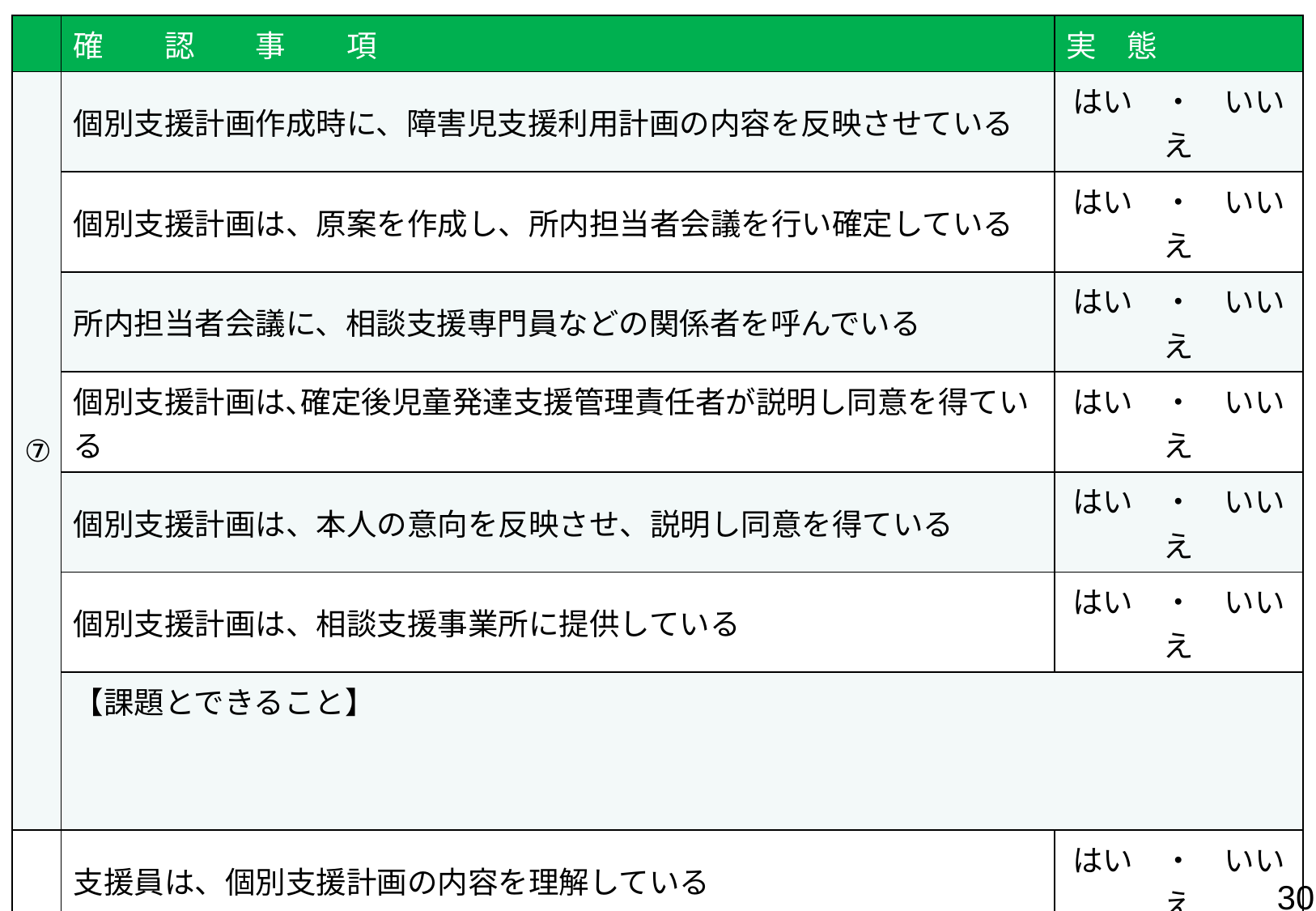

|  | 確　　認　　事　　項 | 実　態 |
| --- | --- | --- |
| ⑦ | 個別支援計画作成時に、障害児支援利用計画の内容を反映させている | はい　・　いいえ |
|  | 個別支援計画は、原案を作成し、所内担当者会議を行い確定している | はい　・　いいえ |
|  | 所内担当者会議に、相談支援専門員などの関係者を呼んでいる | はい　・　いいえ |
|  | 個別支援計画は､確定後児童発達支援管理責任者が説明し同意を得ている | はい　・　いいえ |
|  | 個別支援計画は、本人の意向を反映させ、説明し同意を得ている | はい　・　いいえ |
|  | 個別支援計画は、相談支援事業所に提供している | はい　・　いいえ |
|  | 【課題とできること】 |  |
| ⑧ | 支援員は、個別支援計画の内容を理解している | はい　・　いいえ |
|  | 日々の支援には、個別支援計画の内容を反映させている | はい　・　いいえ |
|  | 児童発達支援管理責任者が、支援状況を確認しマネジメントしている | はい　・　いいえ |
|  | 支援提供中に、利用状況や家族の意向等に変更があった場合には、相互に連絡を取り合い、情報共有をしている（役割分担で定期的な共有も含む） | はい　・　いいえ |
|  | 【課題とできること】 |  |
30